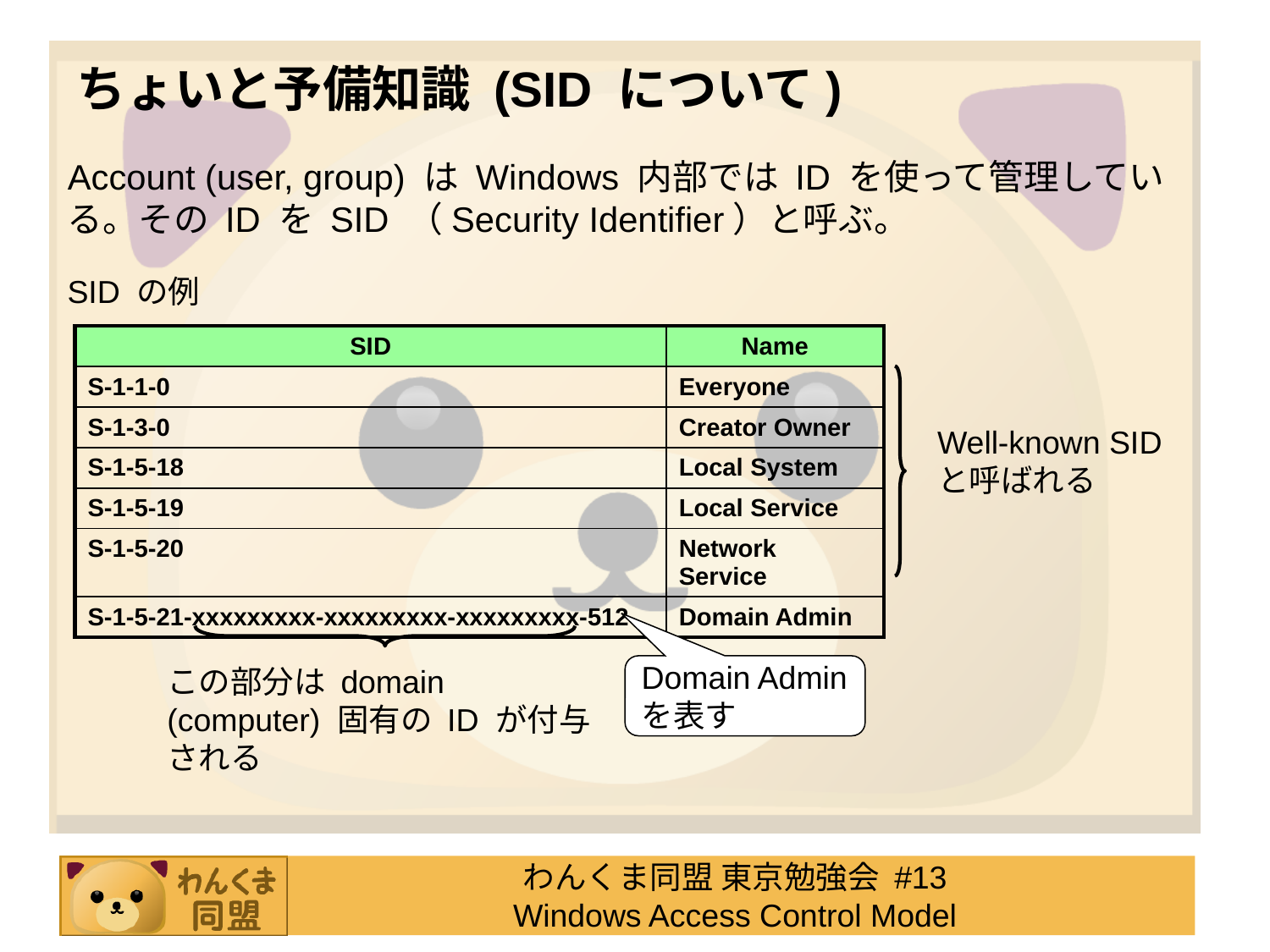

# ちょいと予備知識 (SID について)
Account (user, group) は Windows 内部では ID を使って管理している。その ID を SID （Security Identifier）と呼ぶ。
SID の例
| SID | Name |
| --- | --- |
| S-1-1-0 | Everyone |
| S-1-3-0 | Creator Owner |
| S-1-5-18 | Local System |
| S-1-5-19 | Local Service |
| S-1-5-20 | Network Service |
| S-1-5-21-xxxxxxxxx-xxxxxxxxx-xxxxxxxxx-512 | Domain Admin |

Well-known SID と呼ばれる

この部分は domain (computer) 固有の ID が付与される
Domain Admin を表す